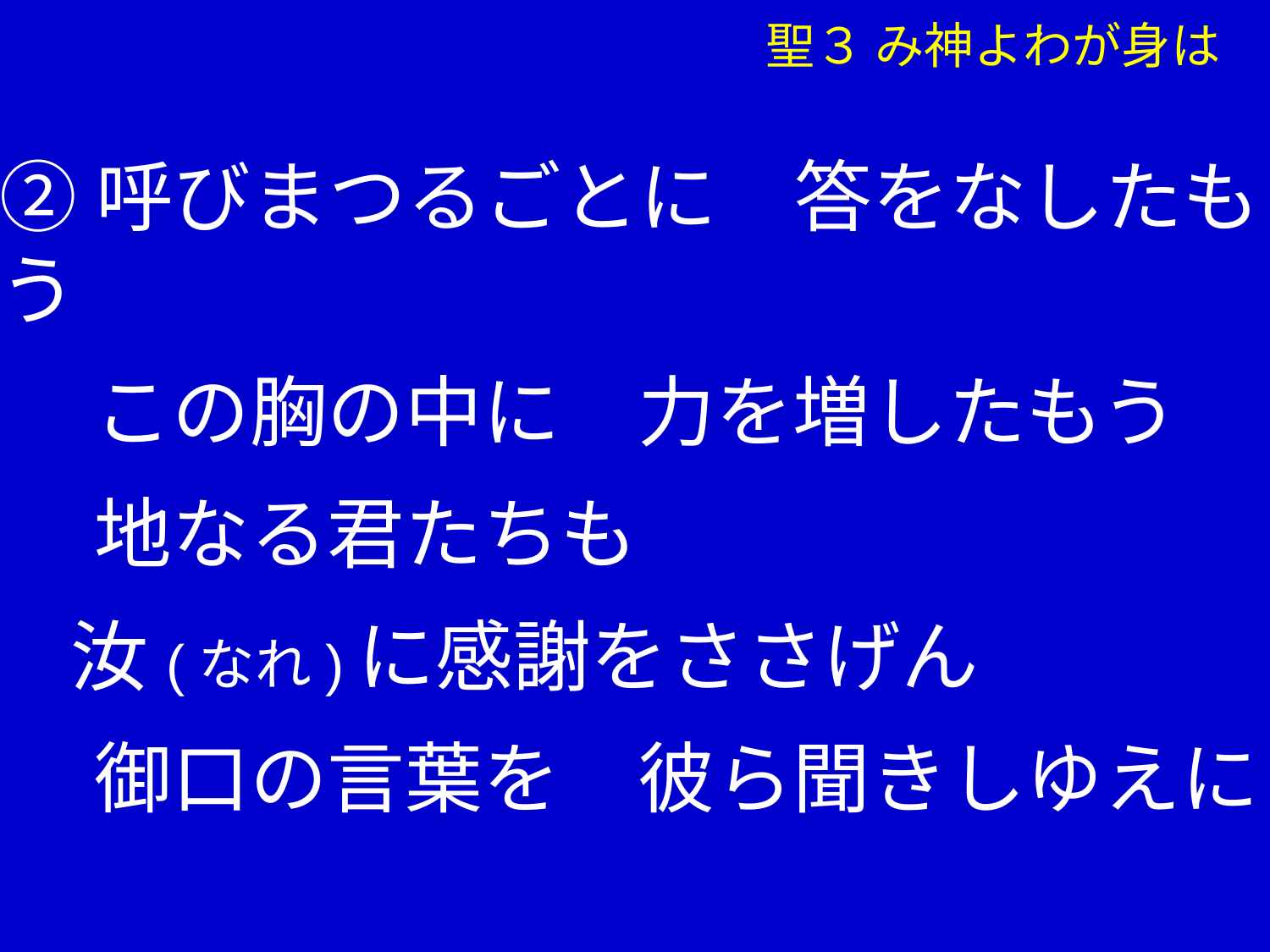

聖３ み神よわが身は
②呼びまつるごとに　答をなしたもう
　 この胸の中に　力を増したもう
　 地なる君たちも
   汝(なれ)に感謝をささげん
　 御口の言葉を　彼ら聞きしゆえに